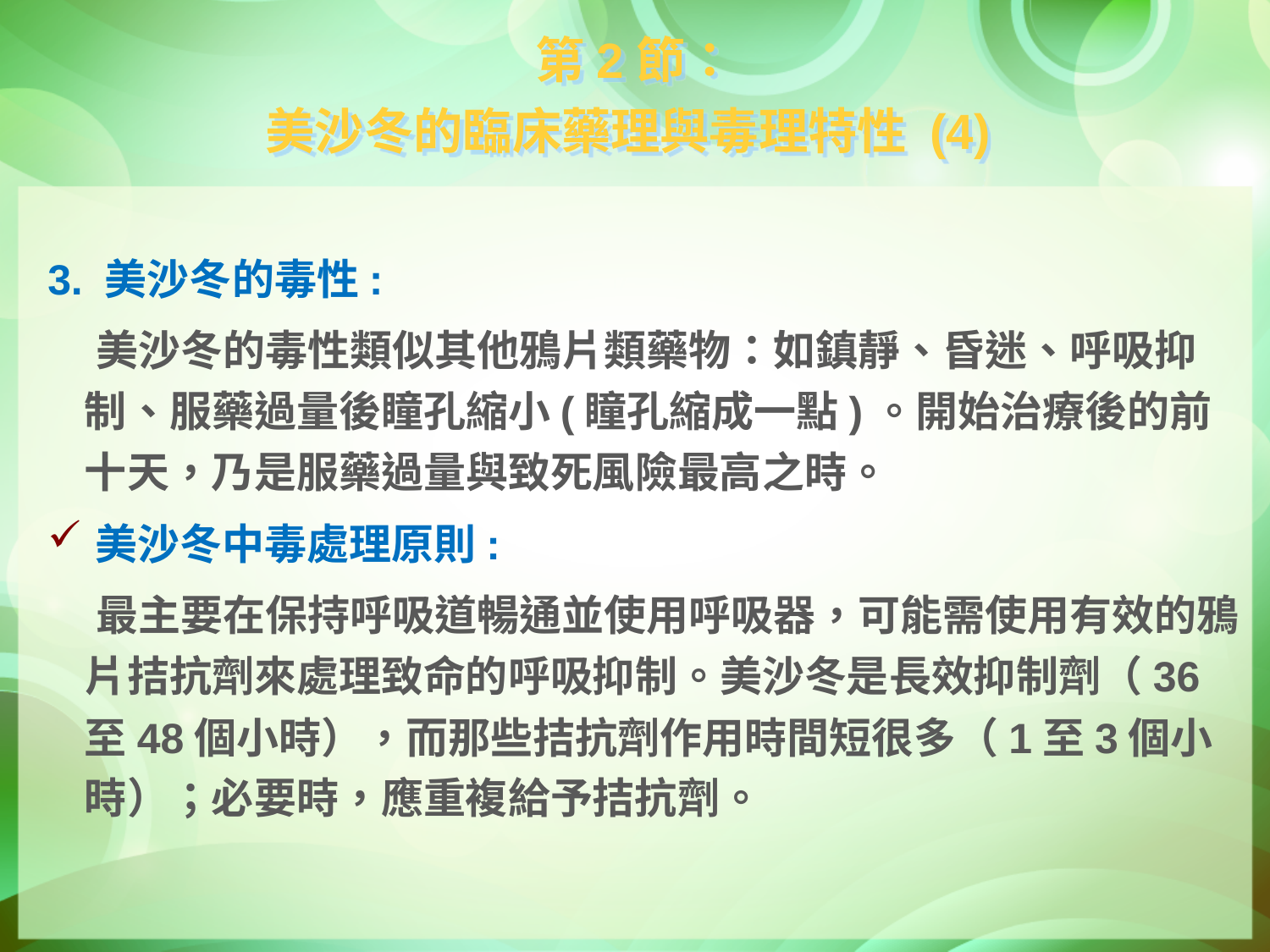

第2節：
美沙冬的臨床藥理與毒理特性 (4)
3. 美沙冬的毒性:
    美沙冬的毒性類似其他鴉片類藥物：如鎮靜、昏迷、呼吸抑制、服藥過量後瞳孔縮小(瞳孔縮成一點)。開始治療後的前十天，乃是服藥過量與致死風險最高之時。
美沙冬中毒處理原則:
    最主要在保持呼吸道暢通並使用呼吸器，可能需使用有效的鴉片拮抗劑來處理致命的呼吸抑制。美沙冬是長效抑制劑（36至48個小時），而那些拮抗劑作用時間短很多（1至3個小時）；必要時，應重複給予拮抗劑。